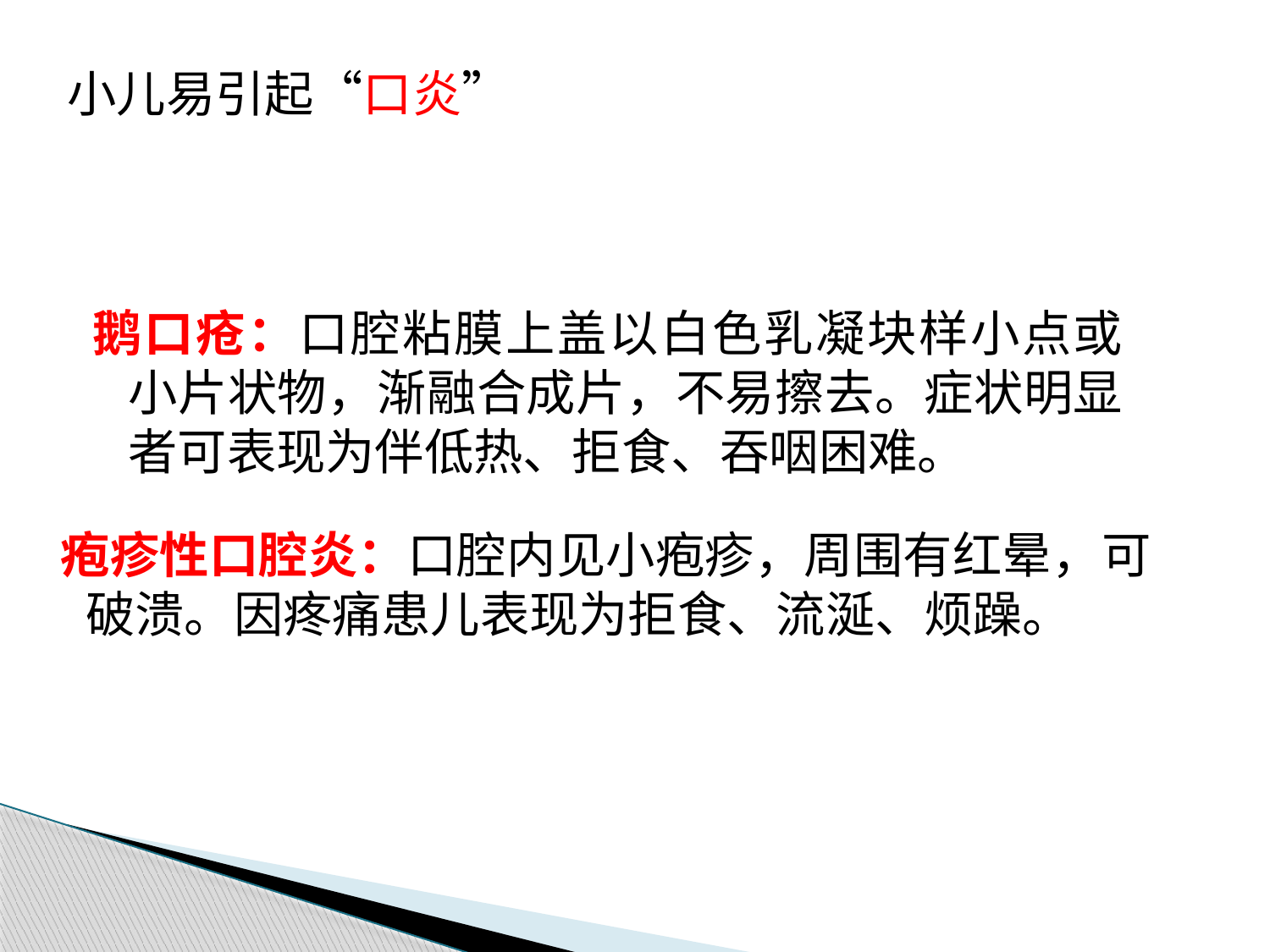

小儿易引起“口炎”
鹅口疮：口腔粘膜上盖以白色乳凝块样小点或小片状物，渐融合成片，不易擦去。症状明显者可表现为伴低热、拒食、吞咽困难。
疱疹性口腔炎：口腔内见小疱疹，周围有红晕，可破溃。因疼痛患儿表现为拒食、流涎、烦躁。